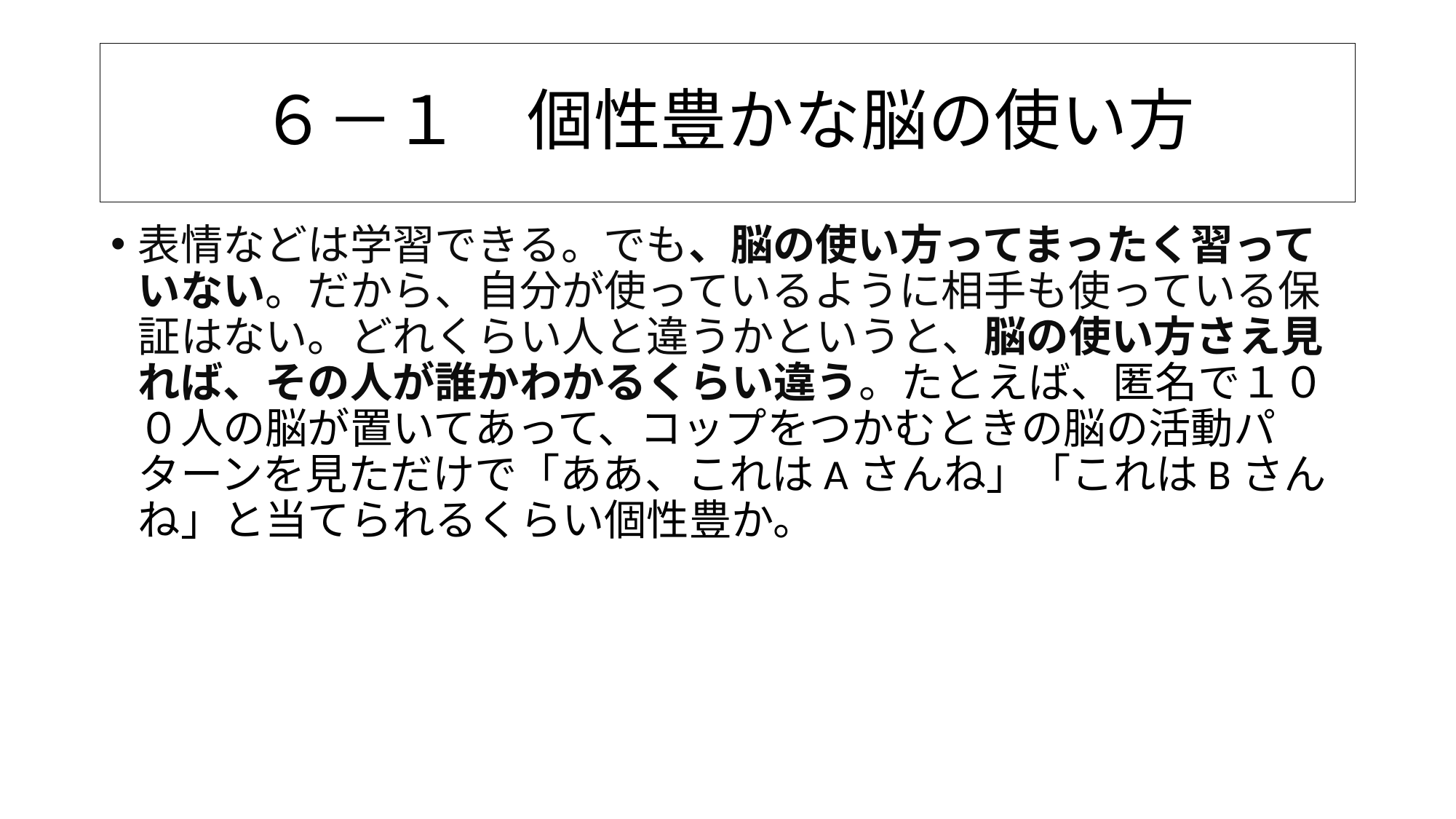

# ６－１　個性豊かな脳の使い方
表情などは学習できる。でも、脳の使い方ってまったく習っていない。だから、自分が使っているように相手も使っている保証はない。どれくらい人と違うかというと、脳の使い方さえ見れば、その人が誰かわかるくらい違う。たとえば、匿名で１００人の脳が置いてあって、コップをつかむときの脳の活動パターンを見ただけで「ああ、これはAさんね」「これはBさんね」と当てられるくらい個性豊か。